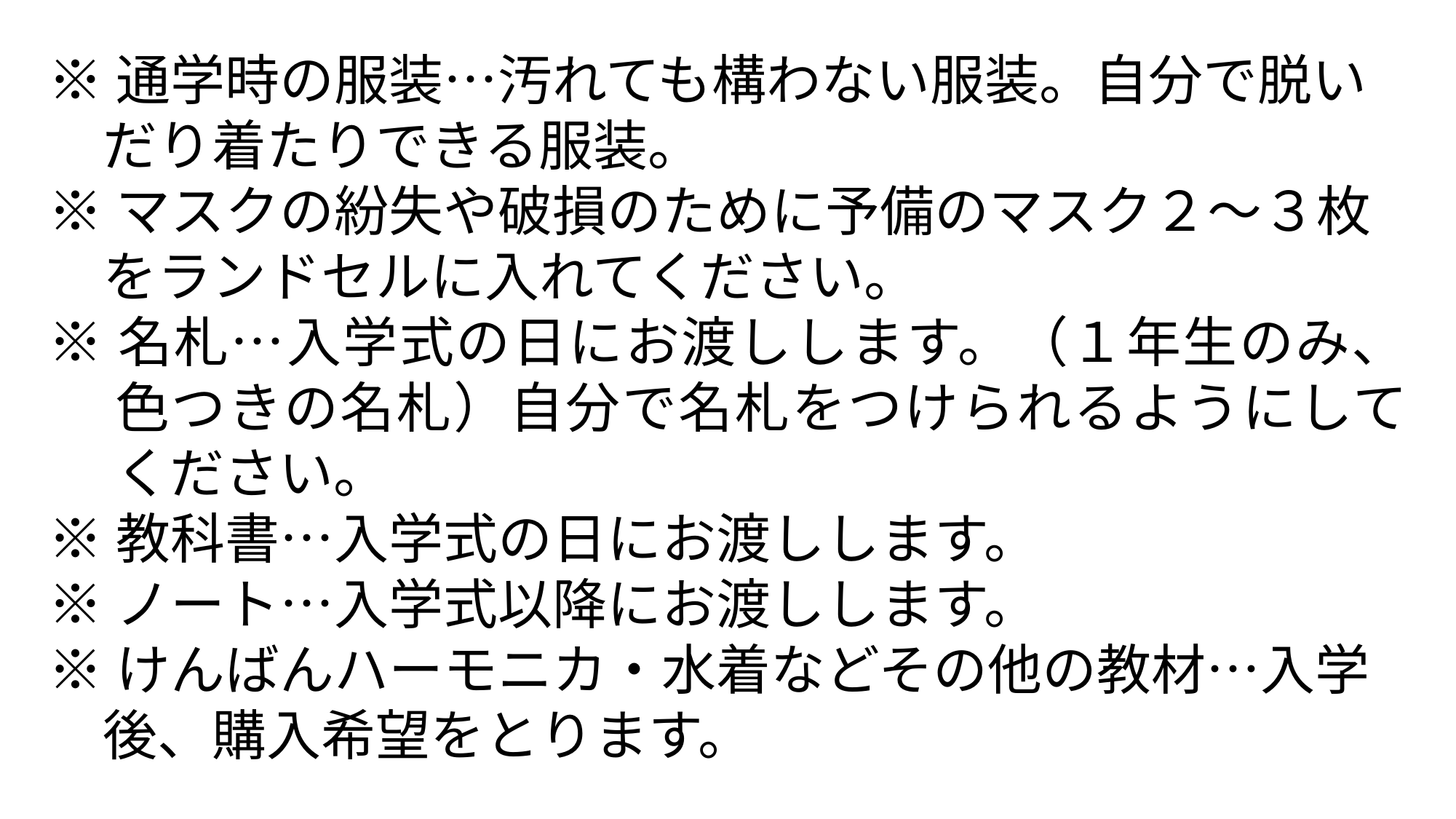

※通学時の服装…汚れても構わない服装。自分で脱い
　だり着たりできる服装。
※マスクの紛失や破損のために予備のマスク２～３枚
　をランドセルに入れてください。
※名札…入学式の日にお渡しします。（１年生のみ、色つきの名札）自分で名札をつけられるようにしてください。
※教科書…入学式の日にお渡しします。
※ノート…入学式以降にお渡しします。
※けんばんハーモニカ・水着などその他の教材…入学
　後、購入希望をとります。